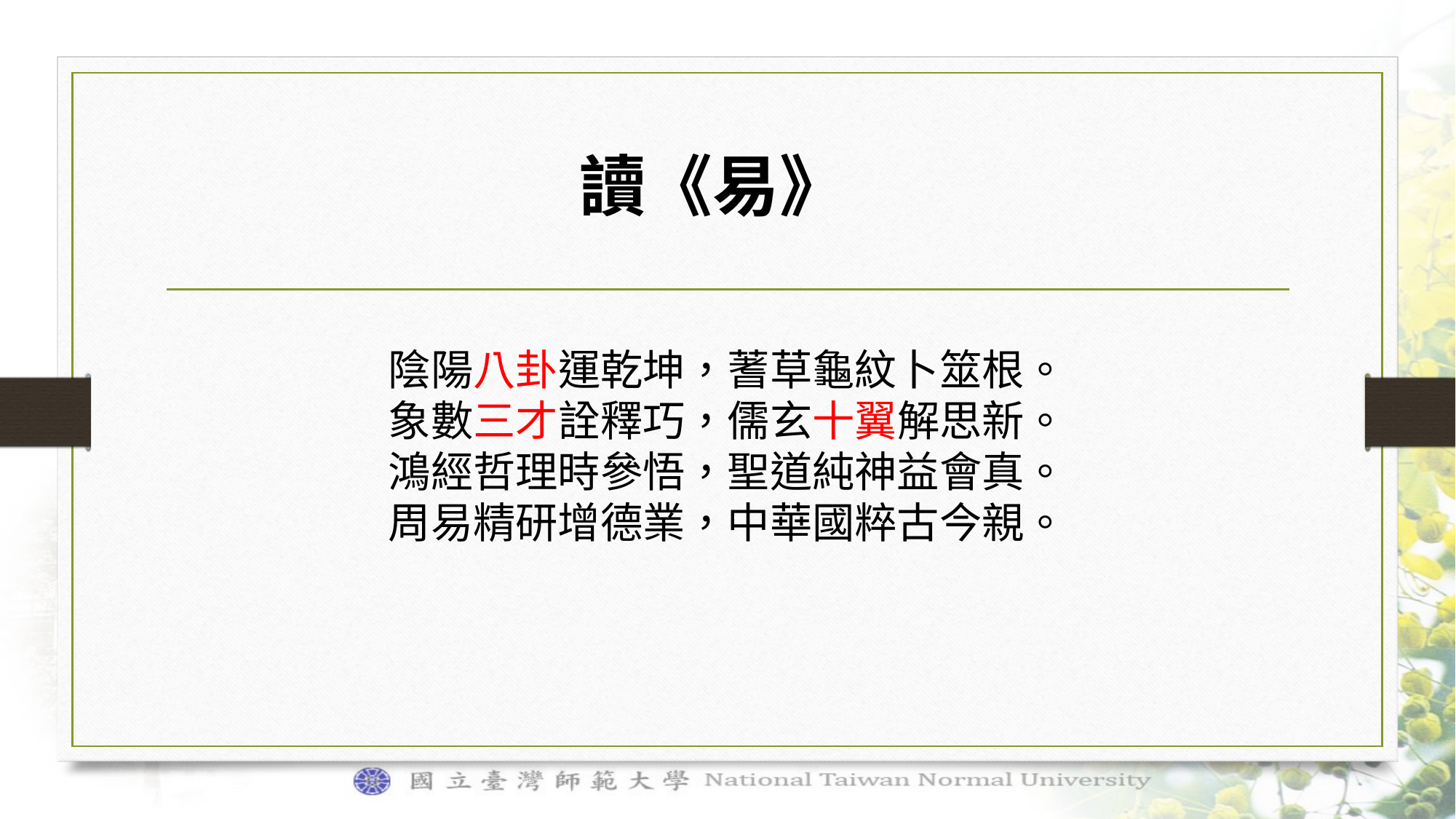

讀《易》

陰陽八卦運乾坤，蓍草龜紋卜筮根。
象數三才詮釋巧，儒玄十翼解思新。
鴻經哲理時參悟，聖道純神益會真。
周易精研增德業，中華國粹古今親。